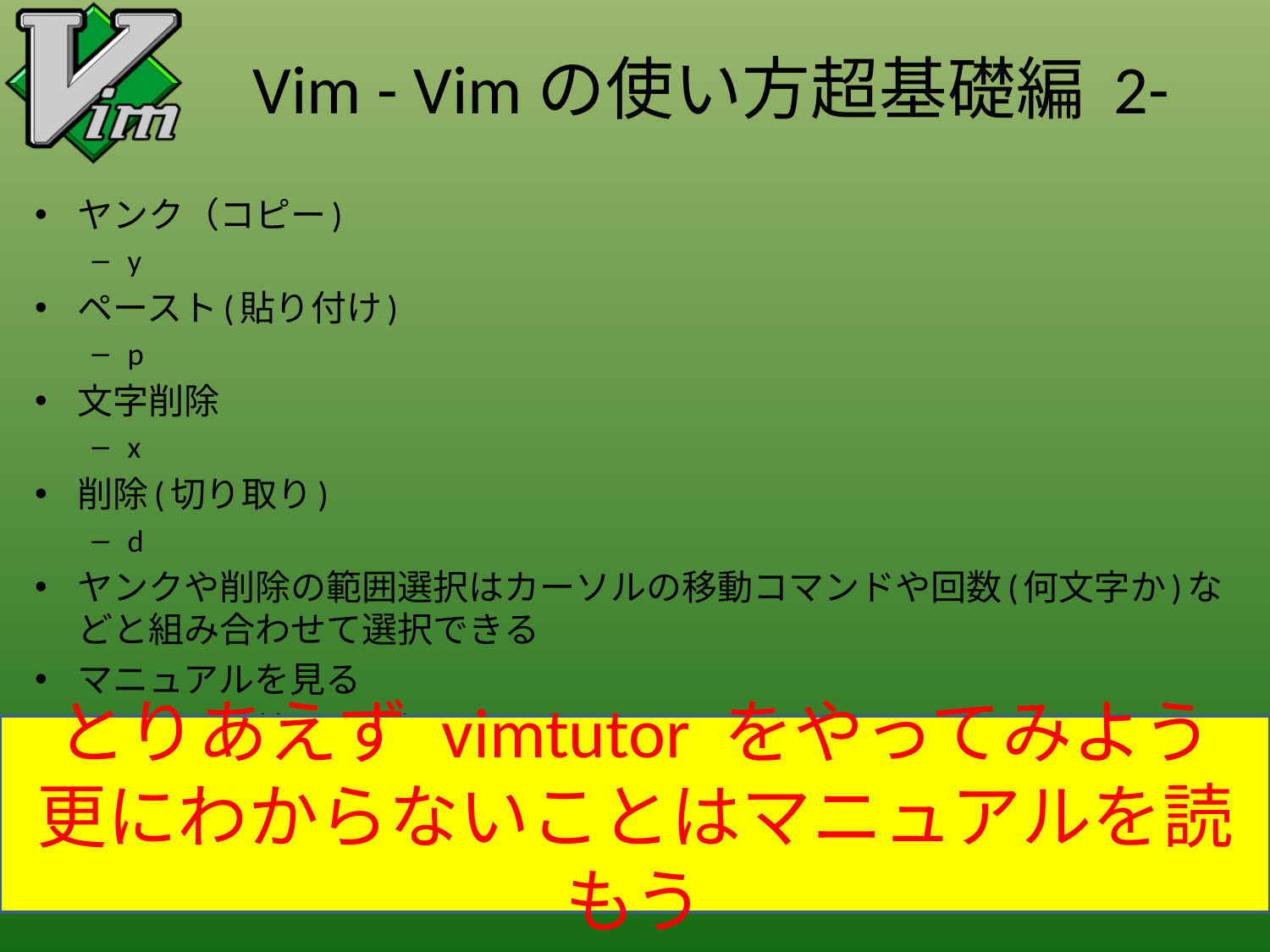

# Vim - Vimの使い方超基礎編 2-
ヤンク（コピー)
y
ペースト(貼り付け)
p
文字削除
x
削除(切り取り)
d
ヤンクや削除の範囲選択はカーソルの移動コマンドや回数(何文字か)などと組み合わせて選択できる
マニュアルを見る
:help [] ([]はコマンド)

とりあえず vimtutor をやってみよう
更にわからないことはマニュアルを読もう